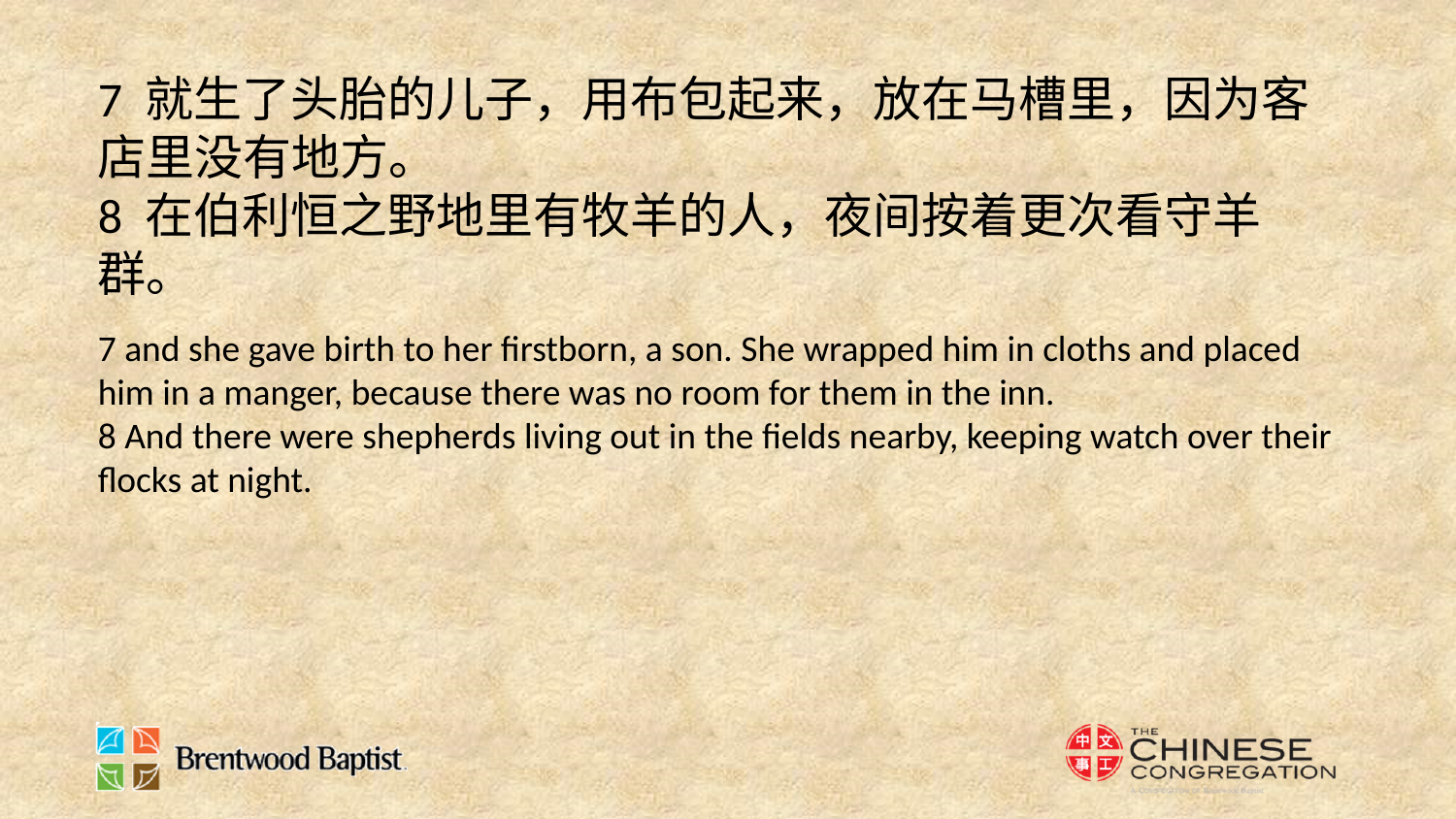

7 就生了头胎的儿子，用布包起来，放在马槽里，因为客店里没有地方。
8 在伯利恒之野地里有牧羊的人，夜间按着更次看守羊群。

7 and she gave birth to her firstborn, a son. She wrapped him in cloths and placed him in a manger, because there was no room for them in the inn.
8 And there were shepherds living out in the fields nearby, keeping watch over their flocks at night.